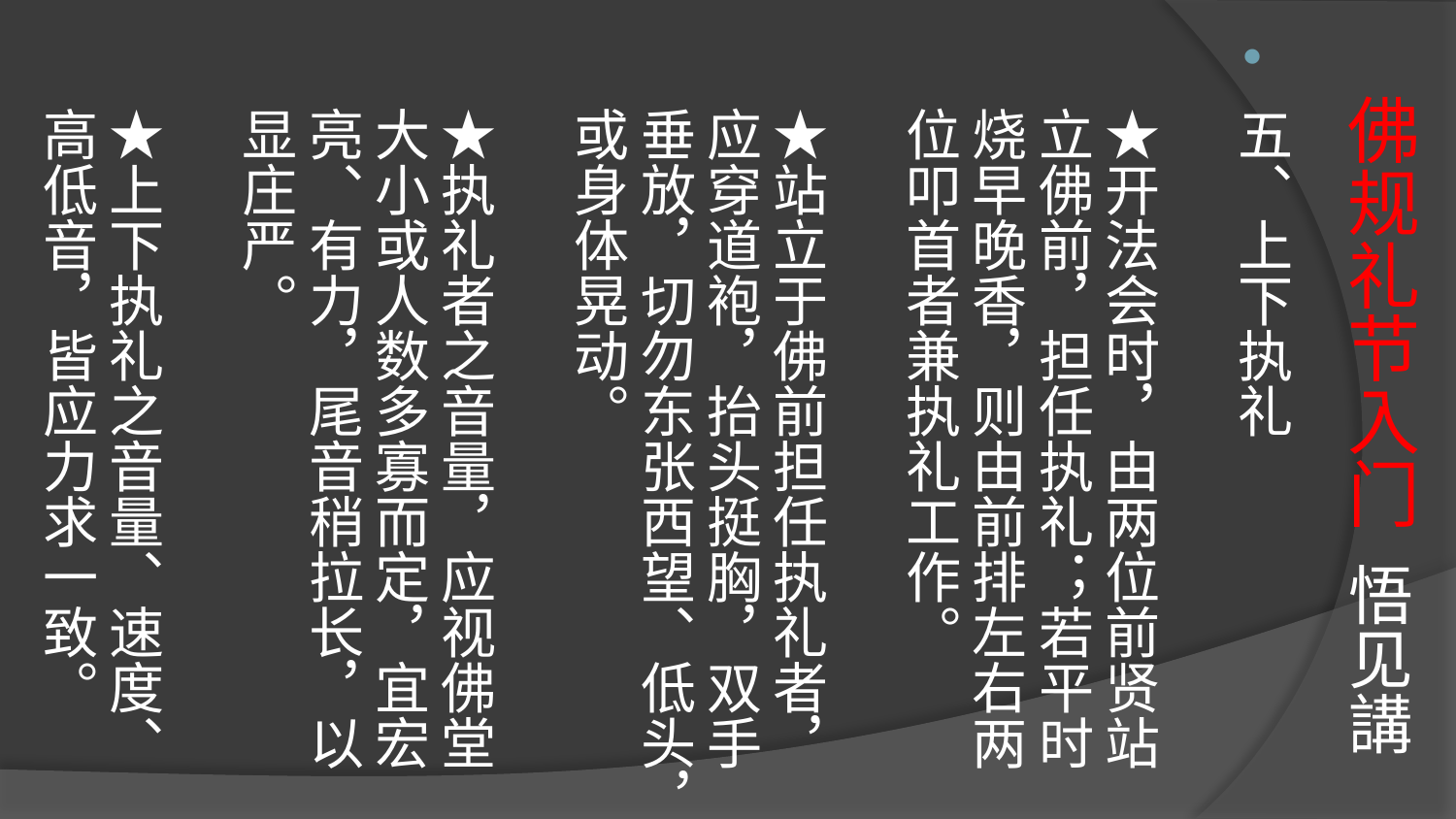

# 佛规礼节入门  悟见講
五、上下执礼
★开法会时，由两位前贤站立佛前，担任执礼；若平时烧早晚香，则由前排左右两位叩首者兼执礼工作。
★站立于佛前担任执礼者，应穿道袍，抬头挺胸，双手垂放，切勿东张西望、低头，或身体晃动。
★执礼者之音量，应视佛堂大小或人数多寡而定，宜宏亮、有力，尾音稍拉长，以显庄严。
★上下执礼之音量、速度、高低音，皆应力求一致。